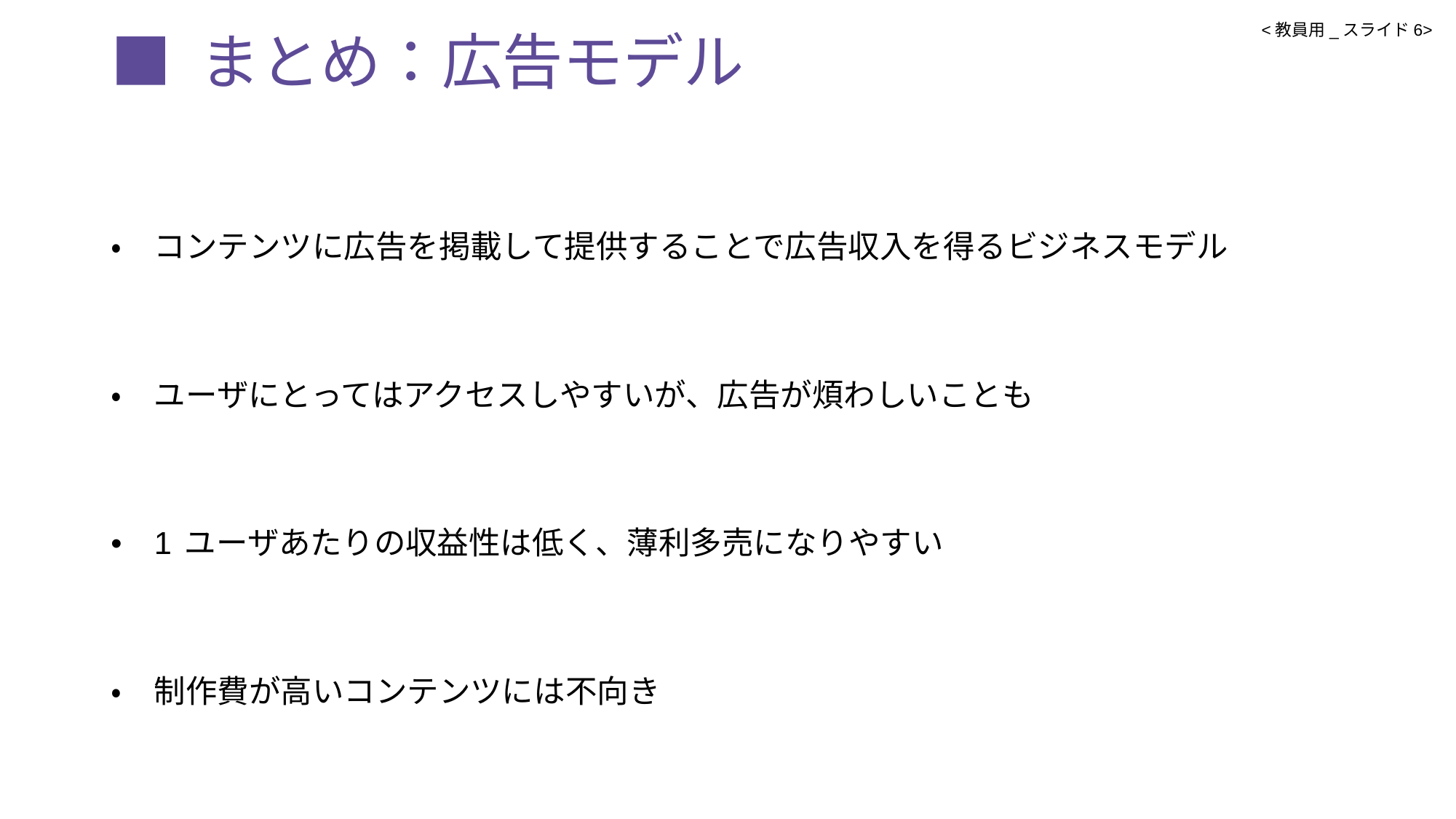

# ■ まとめ：広告モデル
<教員用_スライド6>
•	コンテンツに広告を掲載して提供することで広告収入を得るビジネスモデル

•	ユーザにとってはアクセスしやすいが、広告が煩わしいことも

•	1ユーザあたりの収益性は低く、薄利多売になりやすい

•	制作費が高いコンテンツには不向き

•	ネット広告配信プラットフォームは寡占が進み、GoogleとFacebookの２社で市場の６割を占める